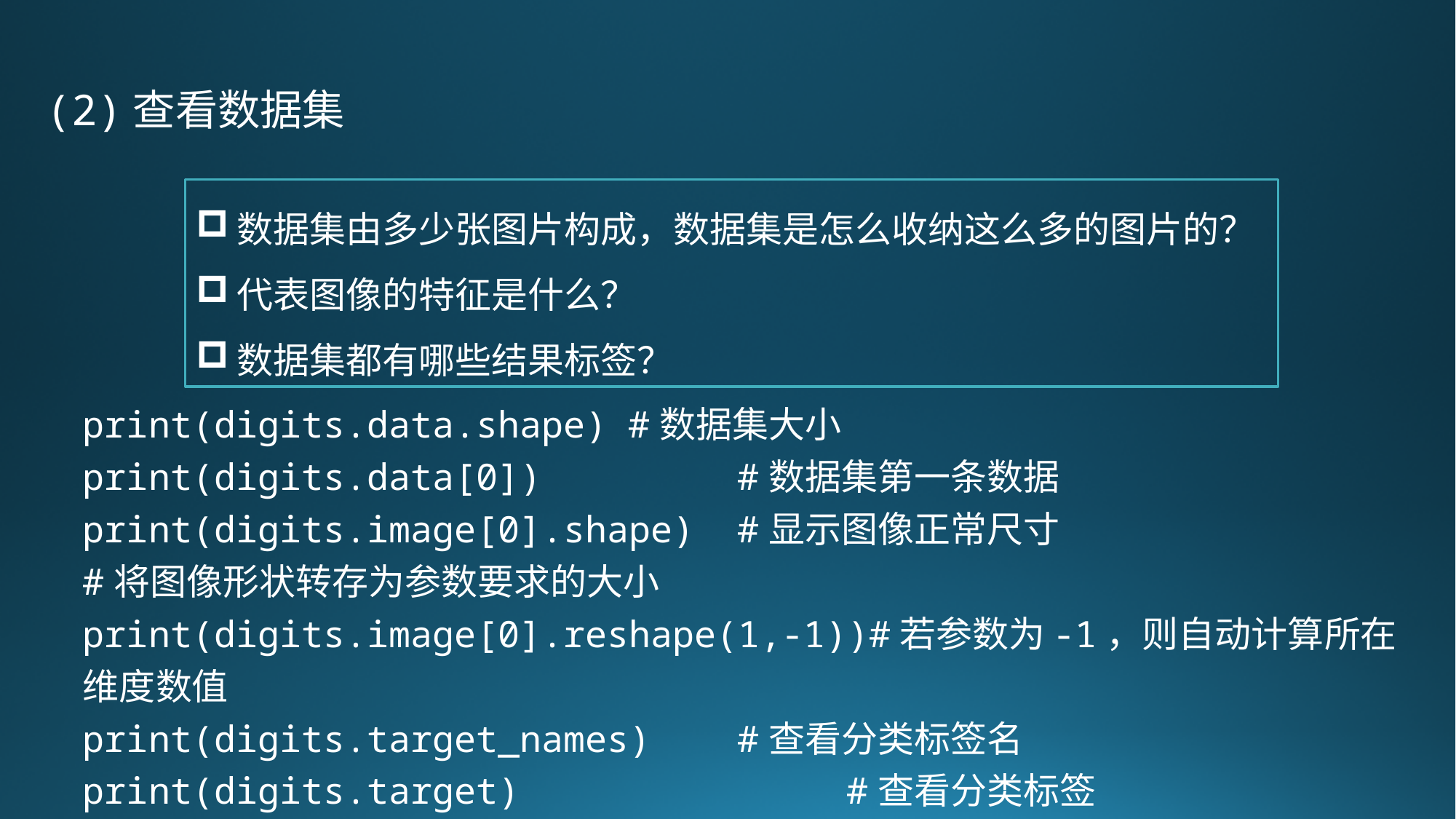

(2)查看数据集
数据集由多少张图片构成，数据集是怎么收纳这么多的图片的？
代表图像的特征是什么？
数据集都有哪些结果标签？
print(digits.data.shape)	#数据集大小
print(digits.data[0])		#数据集第一条数据
print(digits.image[0].shape)	#显示图像正常尺寸
#将图像形状转存为参数要求的大小
print(digits.image[0].reshape(1,-1))#若参数为-1，则自动计算所在维度数值
print(digits.target_names)	#查看分类标签名
print(digits.target)			#查看分类标签